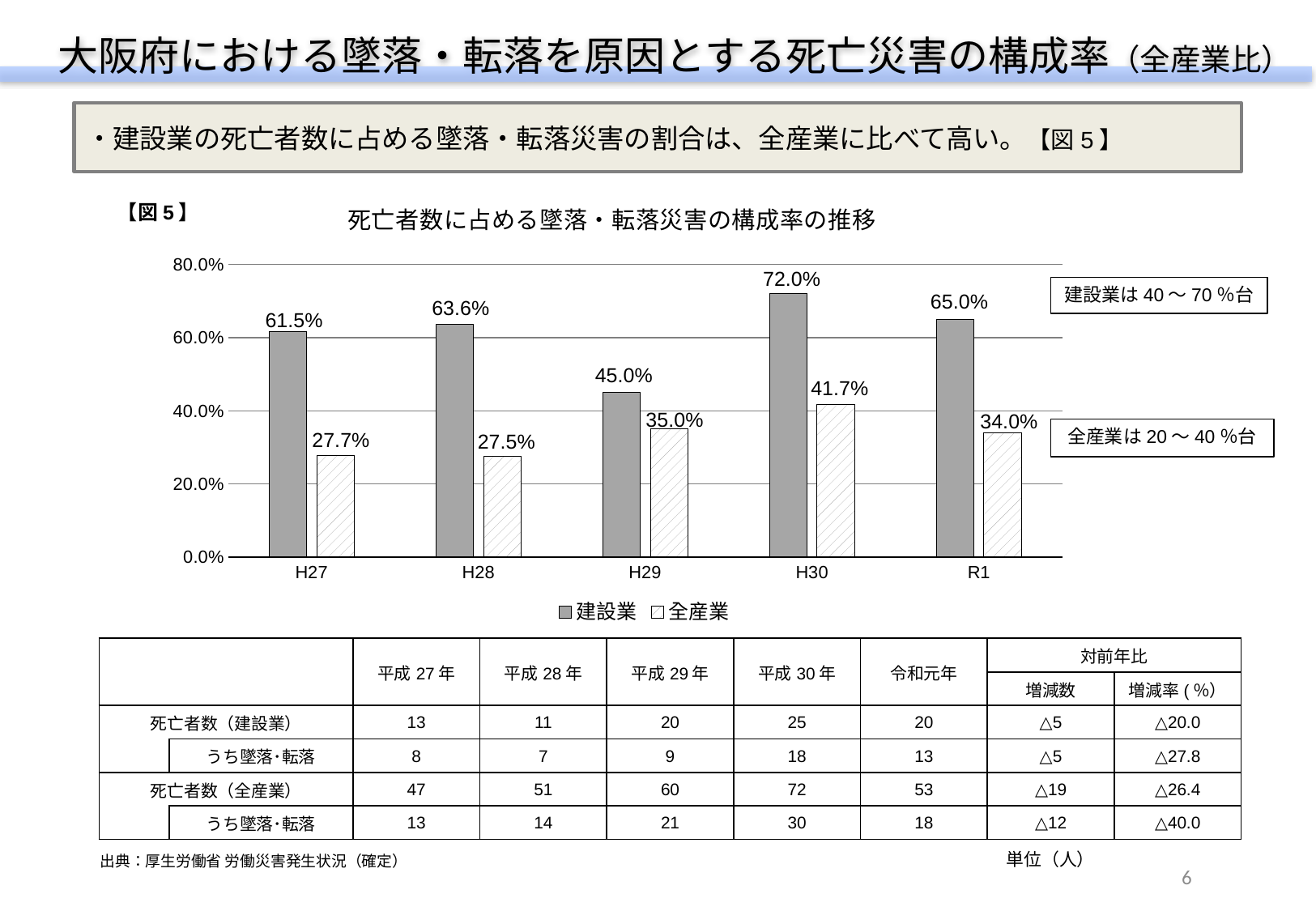

大阪府における墜落・転落を原因とする死亡災害の構成率（全産業比）
・建設業の死亡者数に占める墜落・転落災害の割合は、全産業に比べて高い。【図5】

### Chart: 死亡者数に占める墜落・転落災害の構成率の推移

| Category | 建設業 | 全産業 |
|---|---|---|
| H27 | 0.6153846153846154 | 0.2765957446808511 |
| H28 | 0.6363636363636364 | 0.27450980392156865 |
| H29 | 0.45 | 0.35 |
| H30 | 0.72 | 0.4166666666666667 |
| R1 | 0.65 | 0.33962264150943394 |
【図5】
72.0%
建設業は40～70％台
65.0%
63.6%
61.5%
45.0%
41.7%
35.0%
34.0%
全産業は20～40％台
27.7%
27.5%
|  |  | 平成27年 | 平成28年 | 平成29年 | 平成30年 | 令和元年 | 対前年比 |  |
| --- | --- | --- | --- | --- | --- | --- | --- | --- |
|  |  |  |  |  |  |  | 増減数 | 増減率(％） |
| 死亡者数（建設業） |  | 13 | 11 | 20 | 25 | 20 | △5 | △20.0 |
|  | うち墜落･転落 | 8 | 7 | 9 | 18 | 13 | △5 | △27.8 |
| 死亡者数（全産業） |  | 47 | 51 | 60 | 72 | 53 | △19 | △26.4 |
|  | うち墜落･転落 | 13 | 14 | 21 | 30 | 18 | △12 | △40.0 |
単位（人）
   出典：厚生労働省 労働災害発生状況（確定）
6